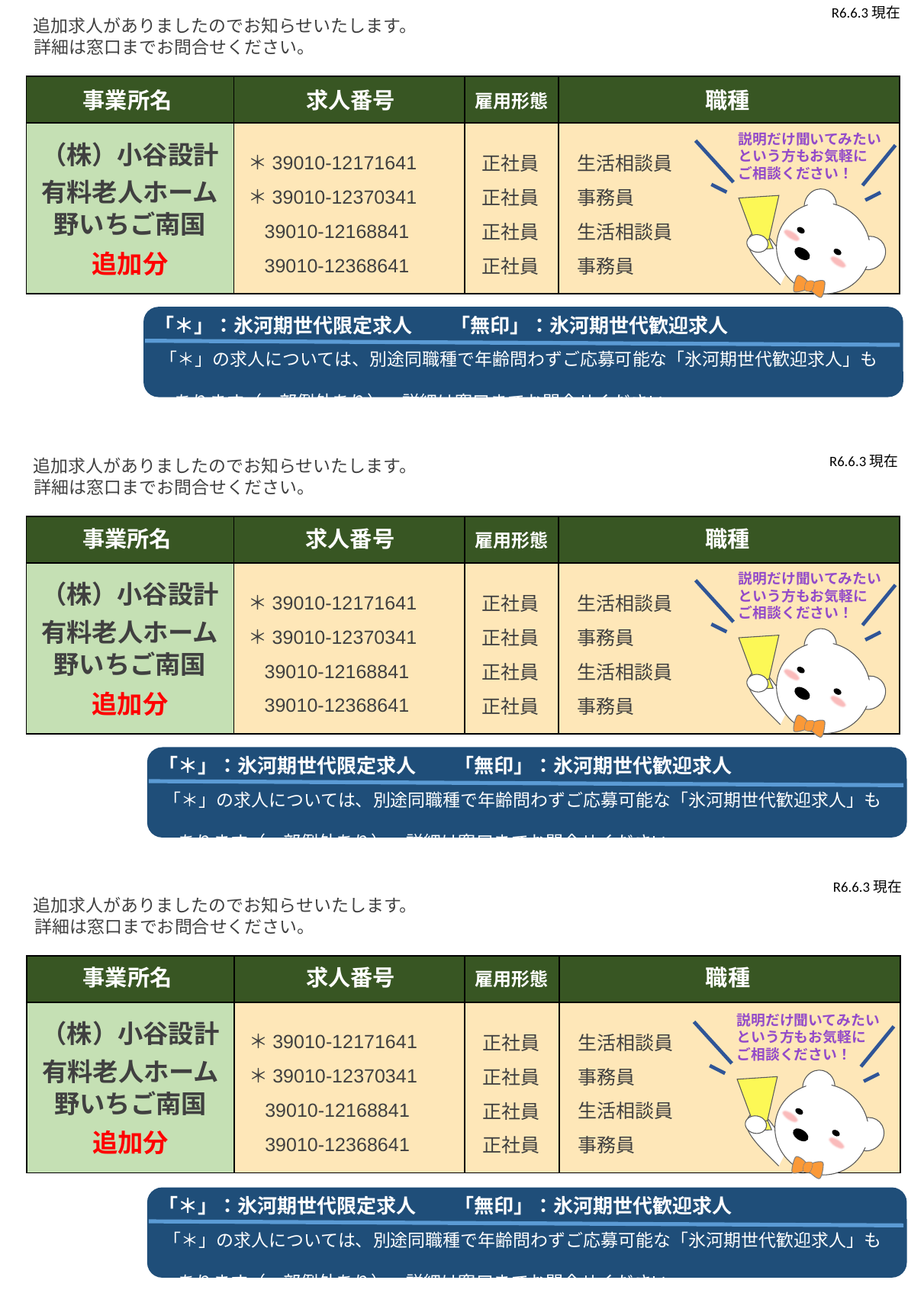

R6.6.3現在
　　追加求人がありましたのでお知らせいたします。
　　 詳細は窓口までお問合せください。

|  |  |  |  |
| --- | --- | --- | --- |
| （株）小谷設計 有料老人ホーム 野いちご南国 |  |  |  |
事業所名
求人番号
職種
雇用形態
説明だけ聞いてみたいという方もお気軽に　ご相談ください！

＊39010-12171641
＊39010-12370341
   39010-12168841
   39010-12368641

生活相談員事務員
生活相談員
事務員
正社員
正社員
正社員
正社員
追加分

「＊」：氷河期世代限定求人　    「無印」：氷河期世代歓迎求人
　　「＊」の求人については、別途同職種で年齢問わずご応募可能な「氷河期世代歓迎求人」も　　　　　　　　
　　　あります（一部例外あり）。詳細は窓口までお問合せください。

R6.6.3現在
　　追加求人がありましたのでお知らせいたします。
　　 詳細は窓口までお問合せください。

|  |  |  |  |
| --- | --- | --- | --- |
| （株）小谷設計 有料老人ホーム 野いちご南国 |  |  |  |
事業所名
求人番号
職種
雇用形態
説明だけ聞いてみたいという方もお気軽に　ご相談ください！

＊39010-12171641
＊39010-12370341
   39010-12168841
   39010-12368641

生活相談員事務員
生活相談員
事務員
正社員
正社員
正社員
正社員
追加分

「＊」：氷河期世代限定求人　    「無印」：氷河期世代歓迎求人
　　「＊」の求人については、別途同職種で年齢問わずご応募可能な「氷河期世代歓迎求人」も　　　　　　　　
　　　あります（一部例外あり）。詳細は窓口までお問合せください。

R6.6.3現在
　　追加求人がありましたのでお知らせいたします。
　　 詳細は窓口までお問合せください。

|  |  |  |  |
| --- | --- | --- | --- |
| （株）小谷設計 有料老人ホーム 野いちご南国 |  |  |  |
事業所名
求人番号
職種
雇用形態
説明だけ聞いてみたいという方もお気軽に　ご相談ください！

＊39010-12171641
＊39010-12370341
   39010-12168841
   39010-12368641

生活相談員事務員
生活相談員
事務員
正社員
正社員
正社員
正社員
追加分

「＊」：氷河期世代限定求人　    「無印」：氷河期世代歓迎求人
　　「＊」の求人については、別途同職種で年齢問わずご応募可能な「氷河期世代歓迎求人」も　　　　　　　　
　　　あります（一部例外あり）。詳細は窓口までお問合せください。